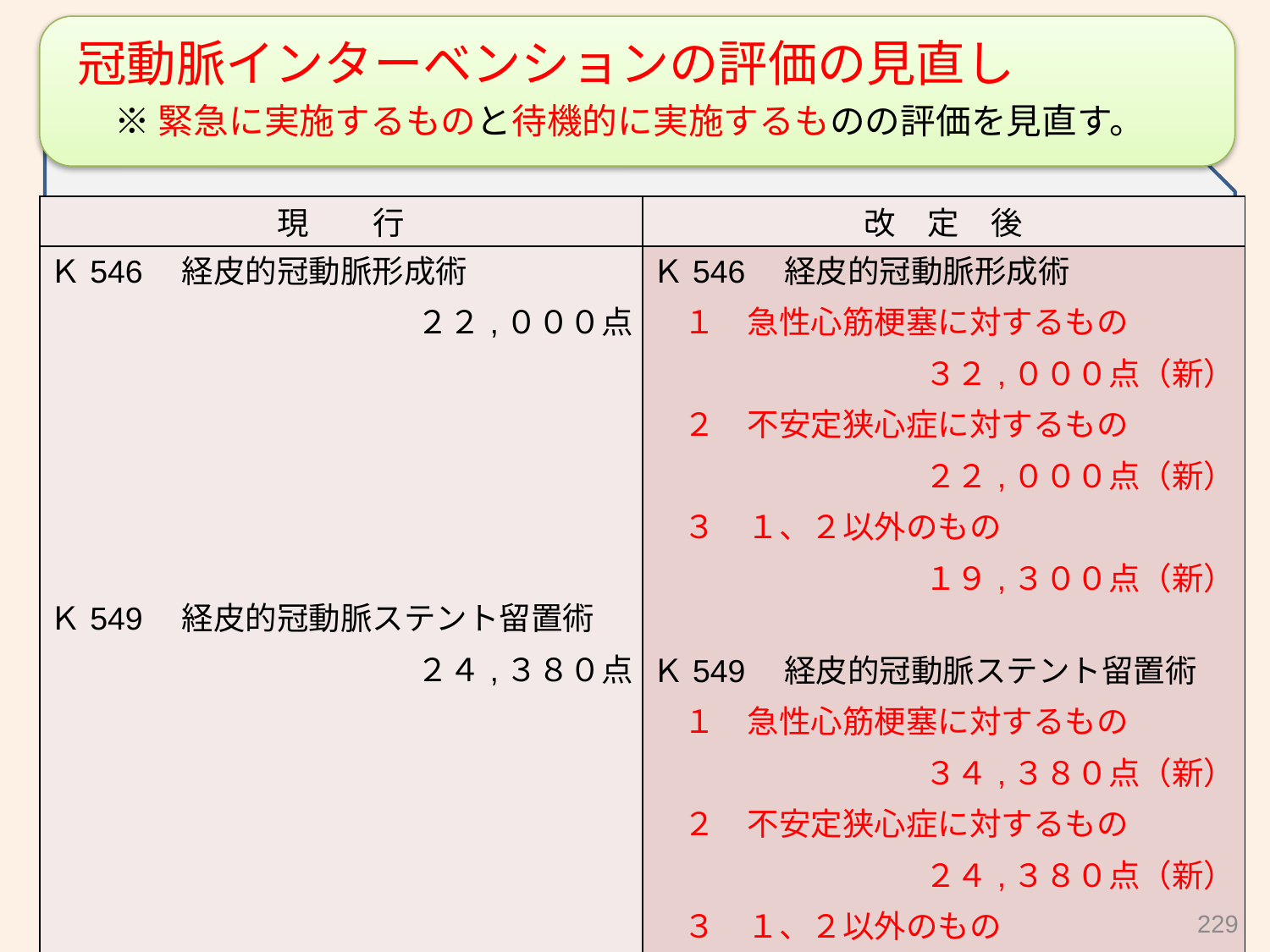

冠動脈インターベンションの評価の見直し
※緊急に実施するものと待機的に実施するものの評価を見直す。

| 現　　行 | 改　定　後 |
| --- | --- |
| Ｋ546　経皮的冠動脈形成術　 ２２,０００点             Ｋ549　経皮的冠動脈ステント留置術 ２４,３８０点 | Ｋ546　経皮的冠動脈形成術 　１　急性心筋梗塞に対するもの 　３２,０００点（新） 　２　不安定狭心症に対するもの ２２,０００点（新） 　３　１、２以外のもの 　　　　　１９,３００点（新） Ｋ549　経皮的冠動脈ステント留置術 　１　急性心筋梗塞に対するもの 　３４,３８０点（新） 　２　不安定狭心症に対するもの ２４,３８０点（新） 　３　１、２以外のもの 　２１,６８０点（新） |
229